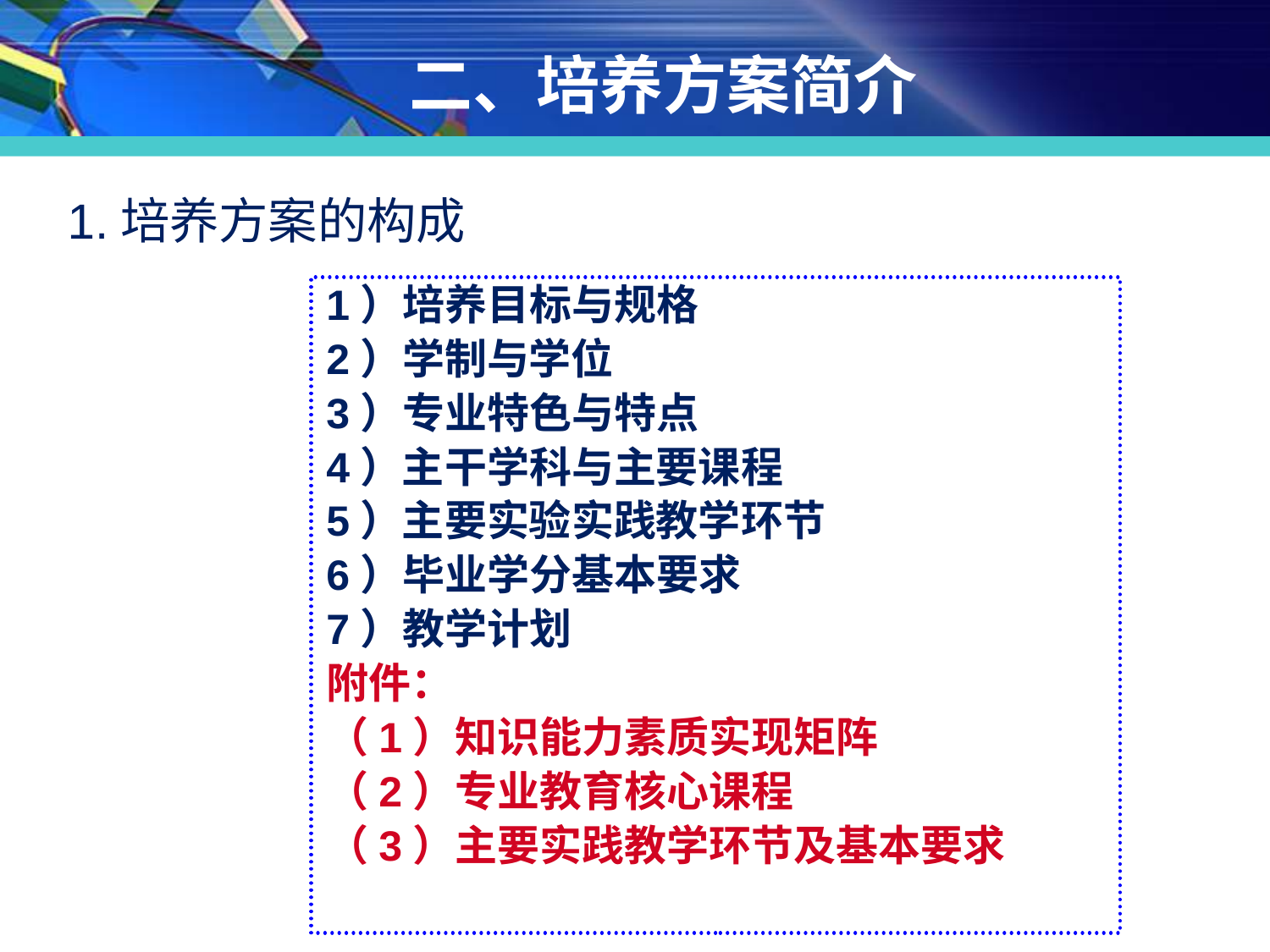

# 二、培养方案简介
1.培养方案的构成

1）培养目标与规格
2）学制与学位
3）专业特色与特点
4）主干学科与主要课程
5）主要实验实践教学环节
6）毕业学分基本要求
7）教学计划
附件：
（1）知识能力素质实现矩阵
（2）专业教育核心课程
（3）主要实践教学环节及基本要求